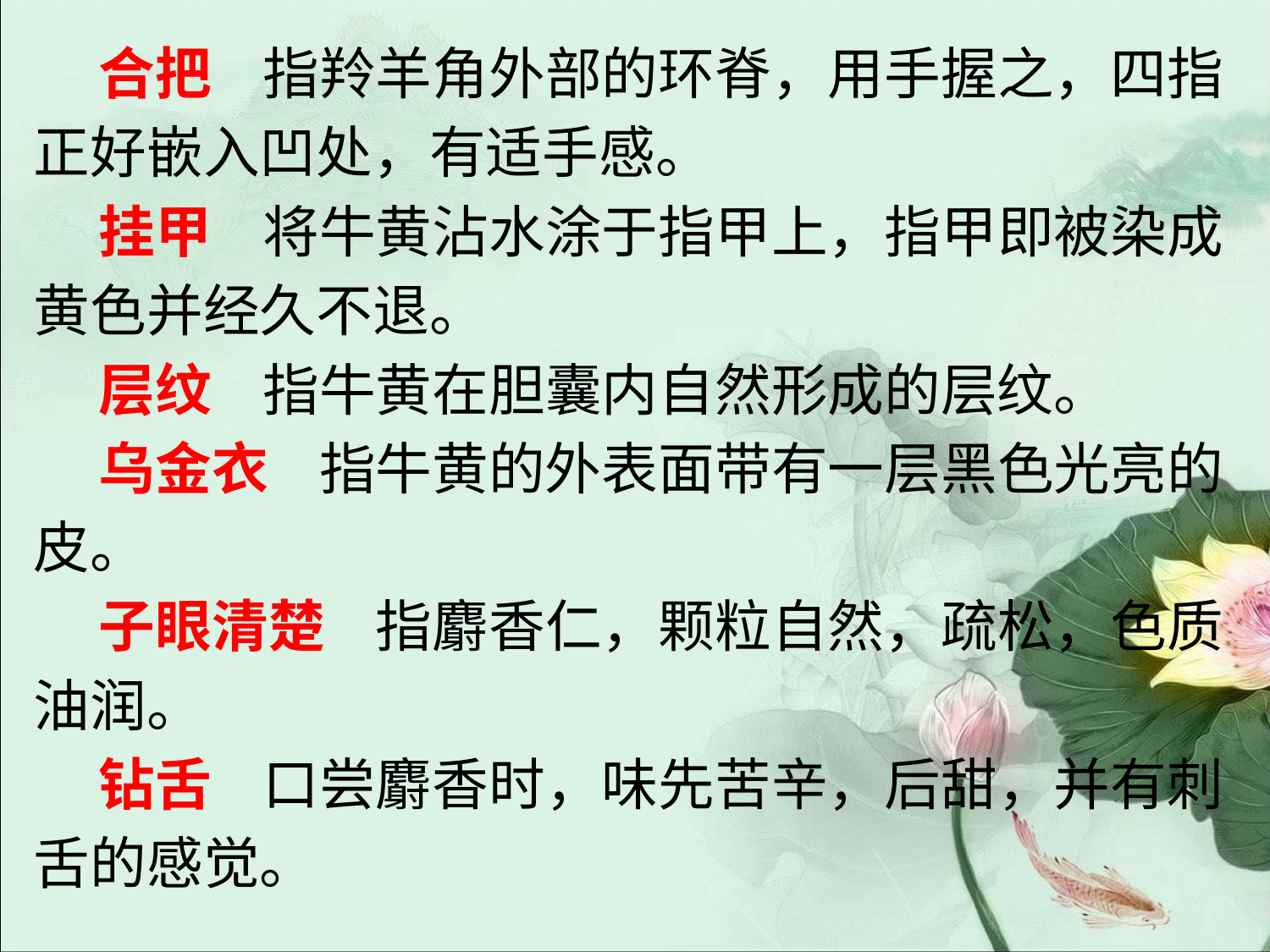

#
    合把    指羚羊角外部的环脊，用手握之，四指
正好嵌入凹处，有适手感。
    挂甲    将牛黄沾水涂于指甲上，指甲即被染成
黄色并经久不退。
    层纹    指牛黄在胆囊内自然形成的层纹。
    乌金衣    指牛黄的外表面带有一层黑色光亮的
皮。
    子眼清楚    指麝香仁，颗粒自然，疏松，色质
油润。
    钻舌    口尝麝香时，味先苦辛，后甜，并有刺
舌的感觉。